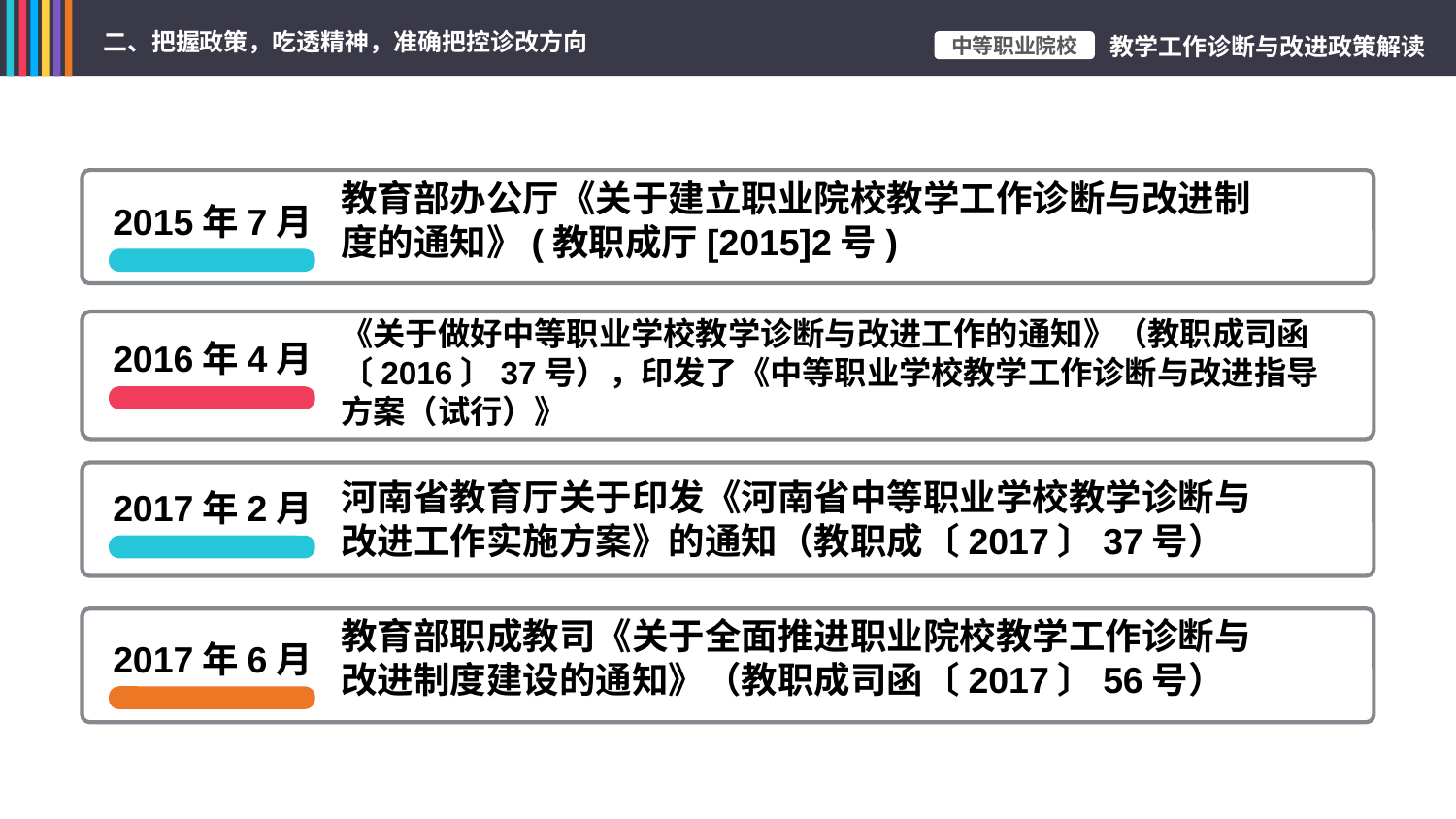

教育部办公厅《关于建立职业院校教学工作诊断与改进制度的通知》(教职成厅[2015]2号)

2015年7月

《关于做好中等职业学校教学诊断与改进工作的通知》（教职成司函〔2016〕37号），印发了《中等职业学校教学工作诊断与改进指导方案（试行）》

2016年4月

河南省教育厅关于印发《河南省中等职业学校教学诊断与改进工作实施方案》的通知（教职成〔2017〕37号）
2017年2月

教育部职成教司《关于全面推进职业院校教学工作诊断与改进制度建设的通知》（教职成司函〔2017〕56号）

2017年6月